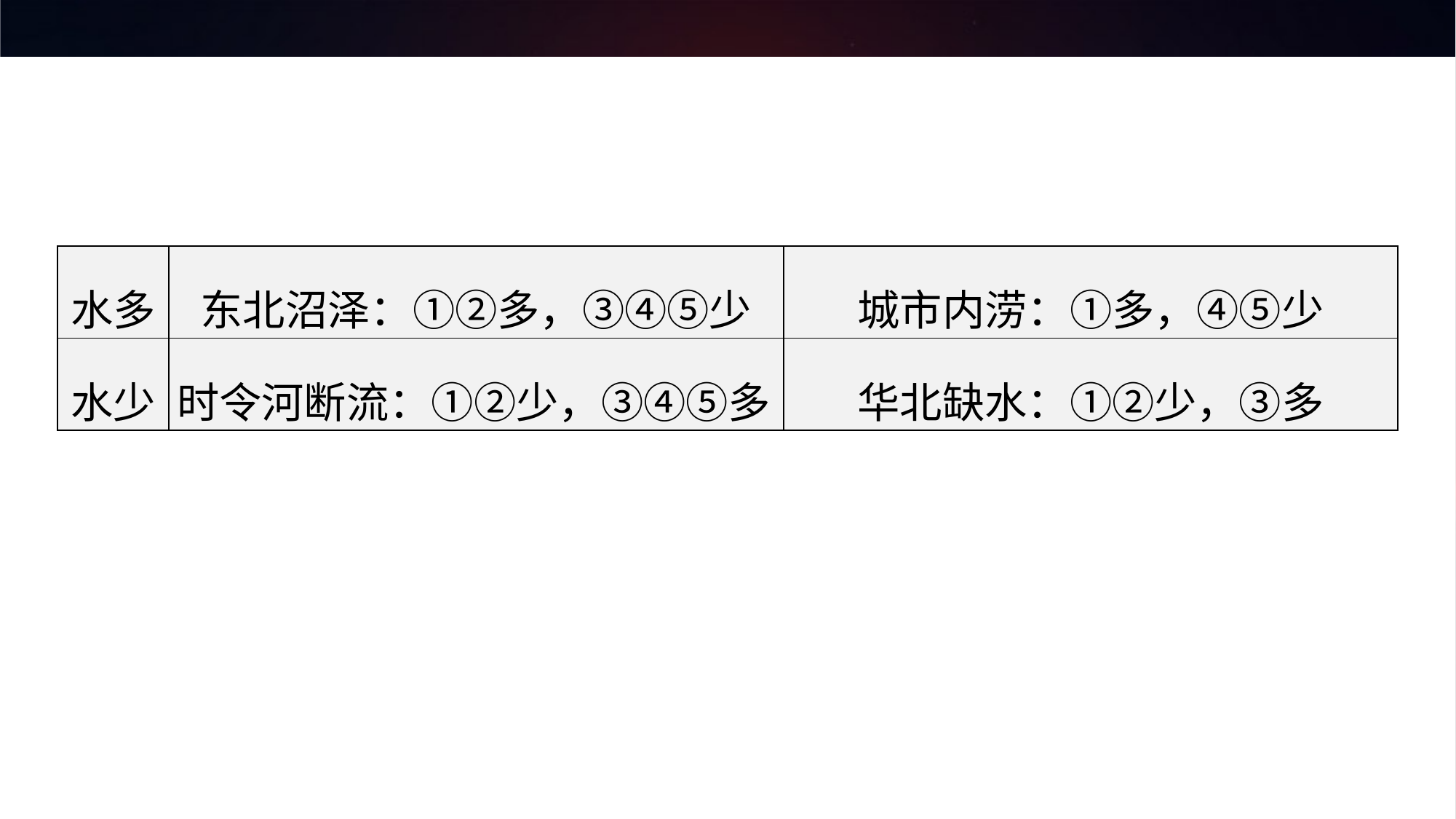

| 水多 | 东北沼泽：①②多，③④⑤少 | 城市内涝：①多，④⑤少 |
| --- | --- | --- |
| 水少 | 时令河断流：①②少，③④⑤多 | 华北缺水：①②少，③多 |